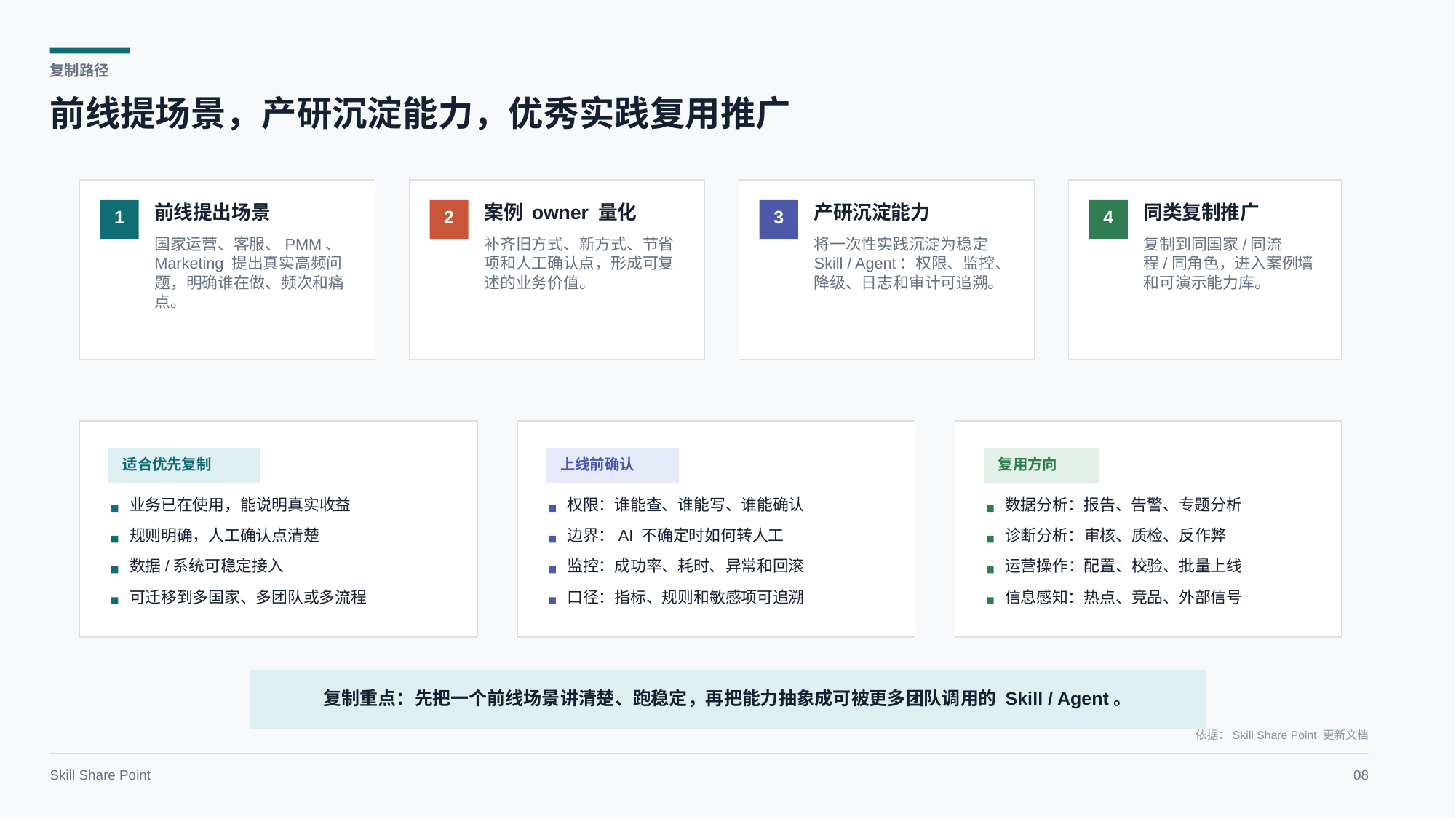

复制路径
前线提场景，产研沉淀能力，优秀实践复用推广

前线提出场景

案例 owner 量化

产研沉淀能力

同类复制推广
1
2
3
4
国家运营、客服、PMM、Marketing 提出真实高频问题，明确谁在做、频次和痛点。
补齐旧方式、新方式、节省项和人工确认点，形成可复述的业务价值。
将一次性实践沉淀为稳定 Skill / Agent：权限、监控、降级、日志和审计可追溯。
复制到同国家/同流程/同角色，进入案例墙和可演示能力库。

适合优先复制
上线前确认
复用方向
业务已在使用，能说明真实收益
权限：谁能查、谁能写、谁能确认
数据分析：报告、告警、专题分析

规则明确，人工确认点清楚
边界：AI 不确定时如何转人工
诊断分析：审核、质检、反作弊

数据/系统可稳定接入
监控：成功率、耗时、异常和回滚
运营操作：配置、校验、批量上线

可迁移到多国家、多团队或多流程
口径：指标、规则和敏感项可追溯
信息感知：热点、竞品、外部信号

复制重点：先把一个前线场景讲清楚、跑稳定，再把能力抽象成可被更多团队调用的 Skill / Agent。
依据：Skill Share Point 更新文档

Skill Share Point
08